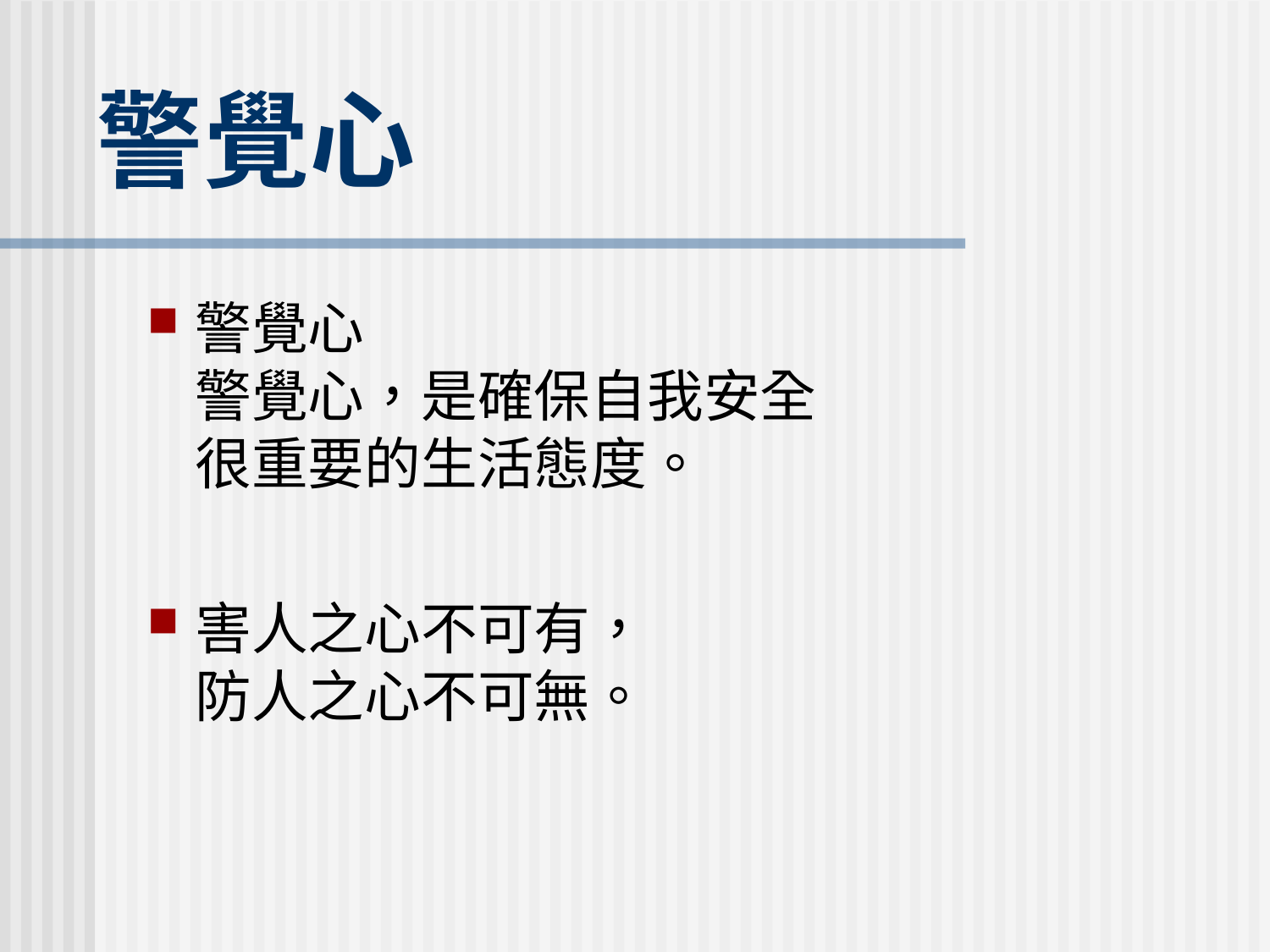

# 警覺心
警覺心
警覺心，是確保自我安全很重要的生活態度。
害人之心不可有，
防人之心不可無。